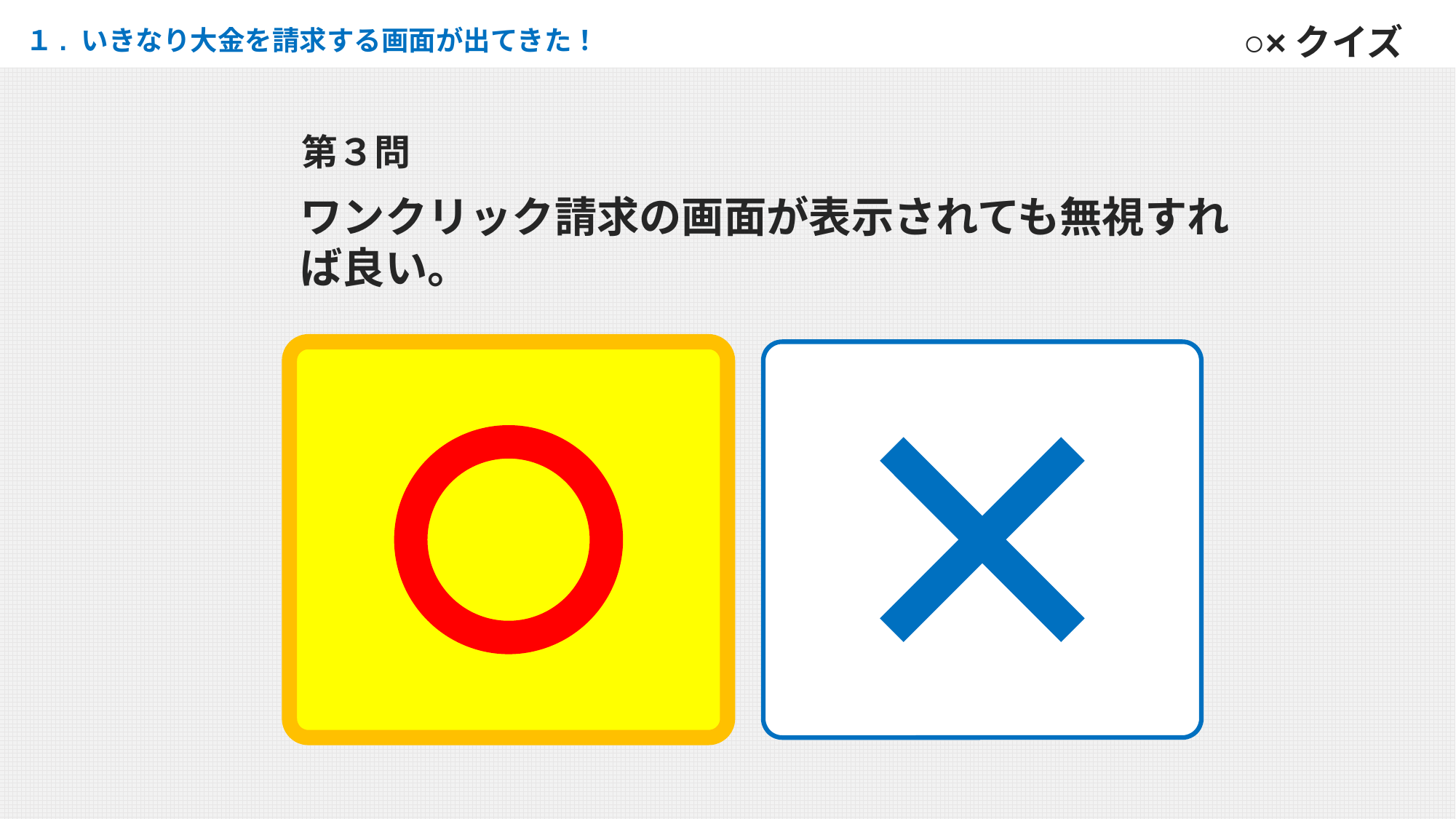

○×クイズ
１. いきなり大金を請求する画面が出てきた！
第３問
ワンクリック請求の画面が表示されても無視すれば良い。